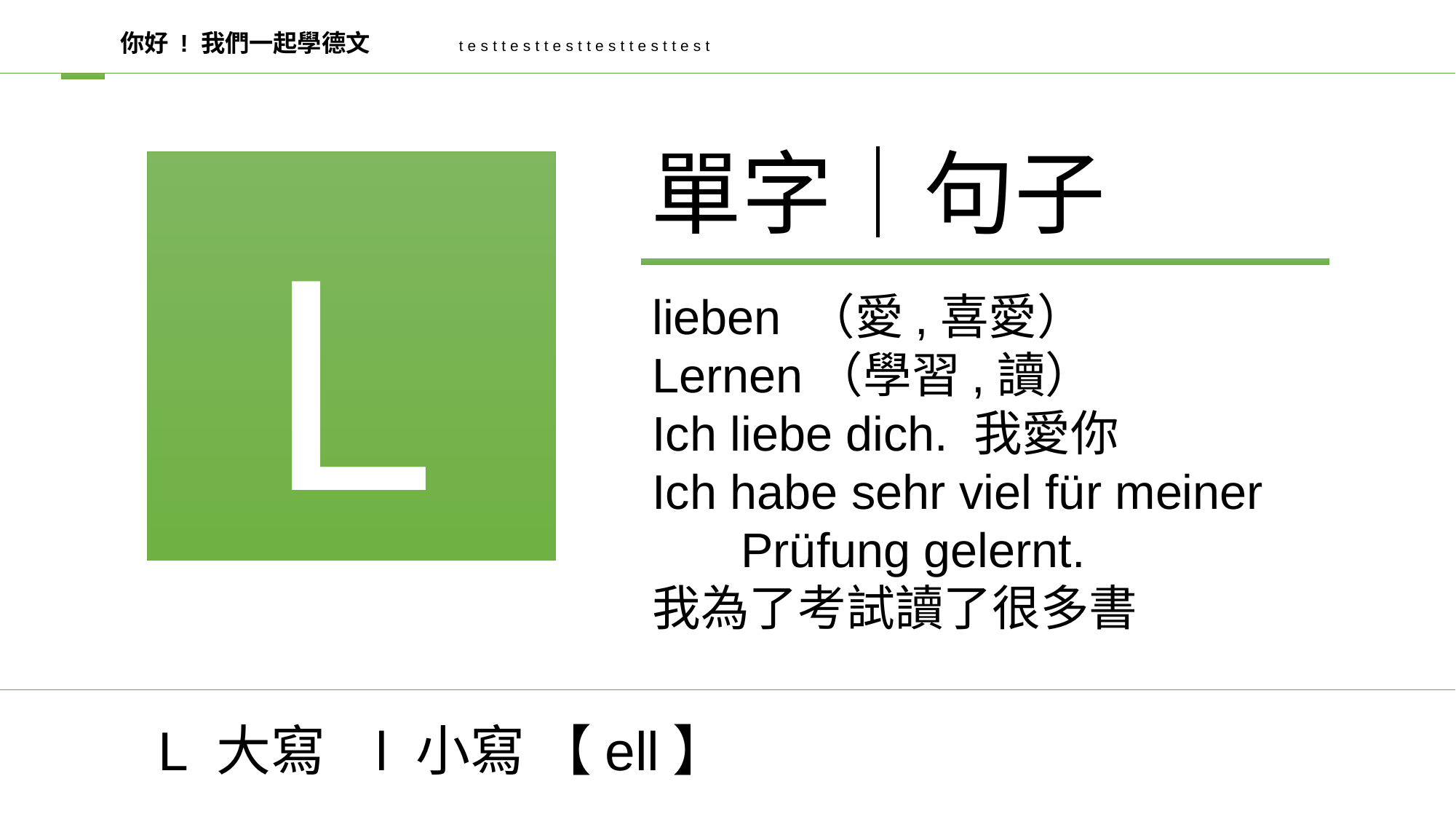

你好 ! 我們一起學德文
testtesttesttesttesttest

單字│句子

L

lieben （愛,喜愛）
Lernen（學習,讀）
Ich liebe dich. 我愛你
Ich habe sehr viel für meiner Prüfung gelernt.
我為了考試讀了很多書

L 大寫   l 小寫 【ell】